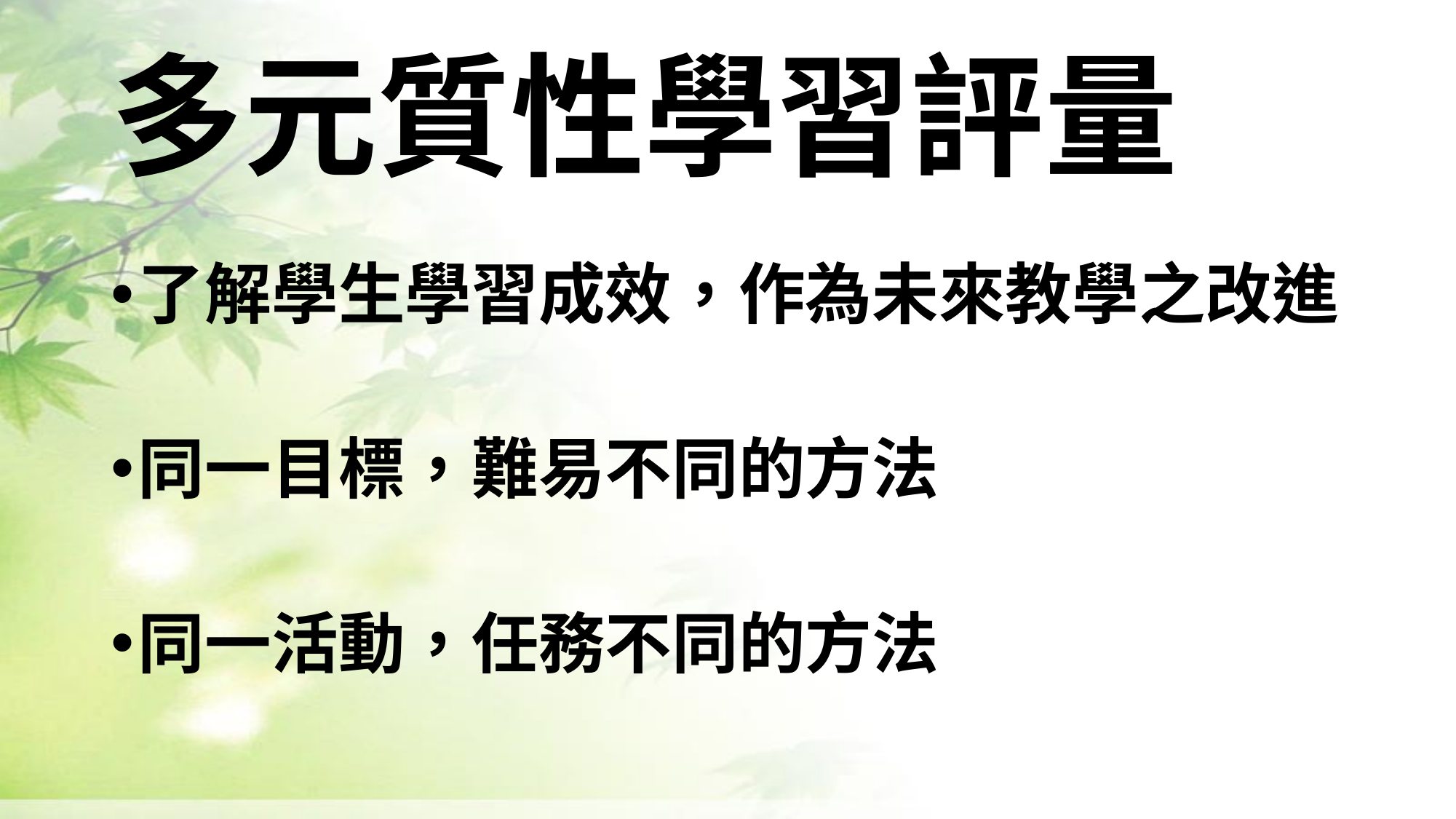

# 多元質性學習評量
了解學生學習成效，作為未來教學之改進

同一目標，難易不同的方法

同一活動，任務不同的方法